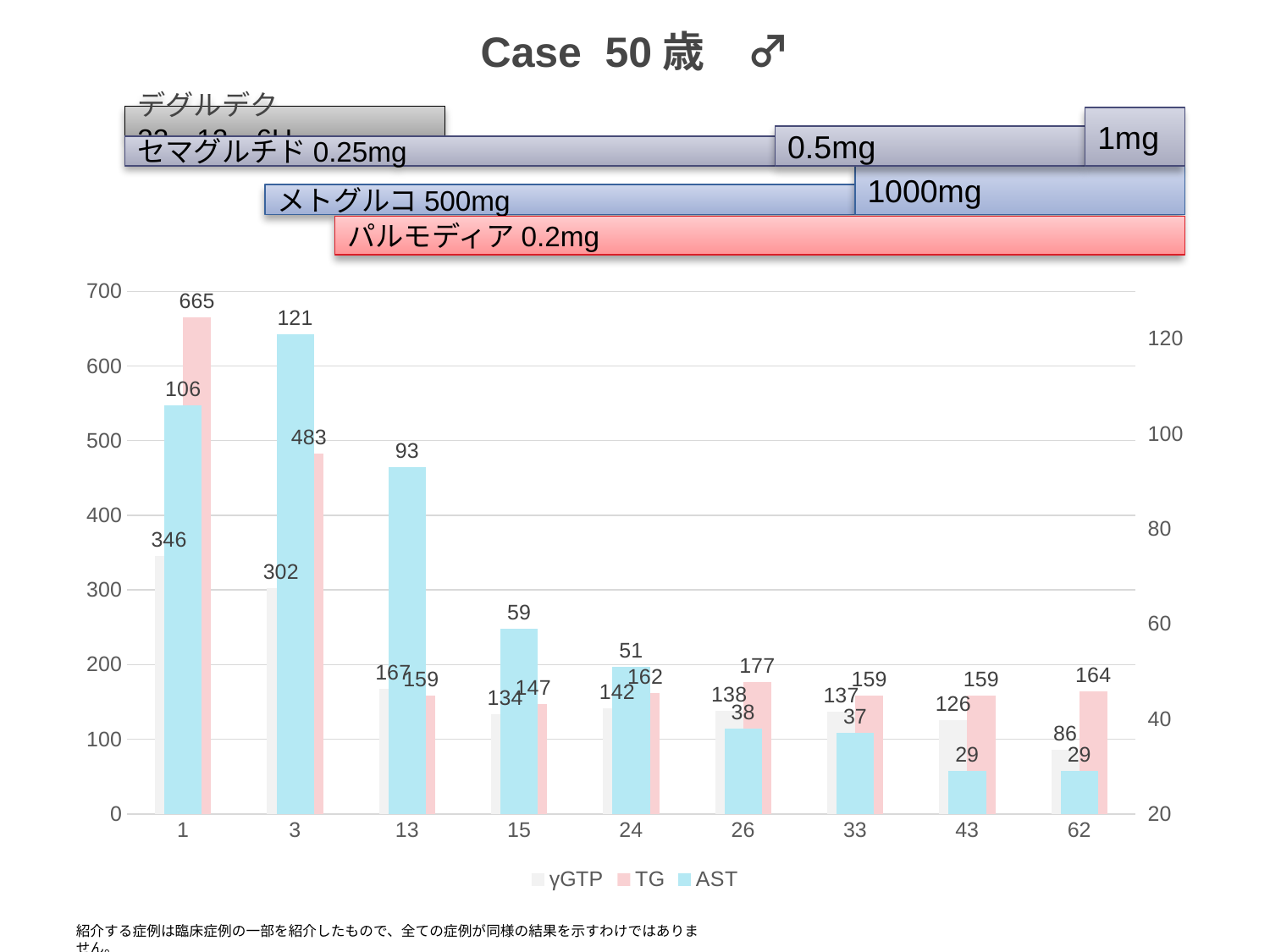

# Case  50歳　♂
デグルデク22→12→6U
1mg
0.5mg
セマグルチド0.25mg
1000mg
メトグルコ500mg
パルモディア0.2mg

### Chart

| Category | γGTP | TG | AST |
|---|---|---|---|
| 1 | 346.0 | 665.0 | 106.0 |
| 3 | 302.0 | 483.0 | 121.0 |
| 13 | 167.0 | 159.0 | 93.0 |
| 15 | 134.0 | 147.0 | 59.0 |
| 24 | 142.0 | 162.0 | 51.0 |
| 26 | 138.0 | 177.0 | 38.0 |
| 33 | 137.0 | 159.0 | 37.0 |
| 43 | 126.0 | 159.0 | 29.0 |
| 62 | 86.0 | 164.0 | 29.0 |
紹介する症例は臨床症例の一部を紹介したもので、全ての症例が同様の結果を示すわけではありません。